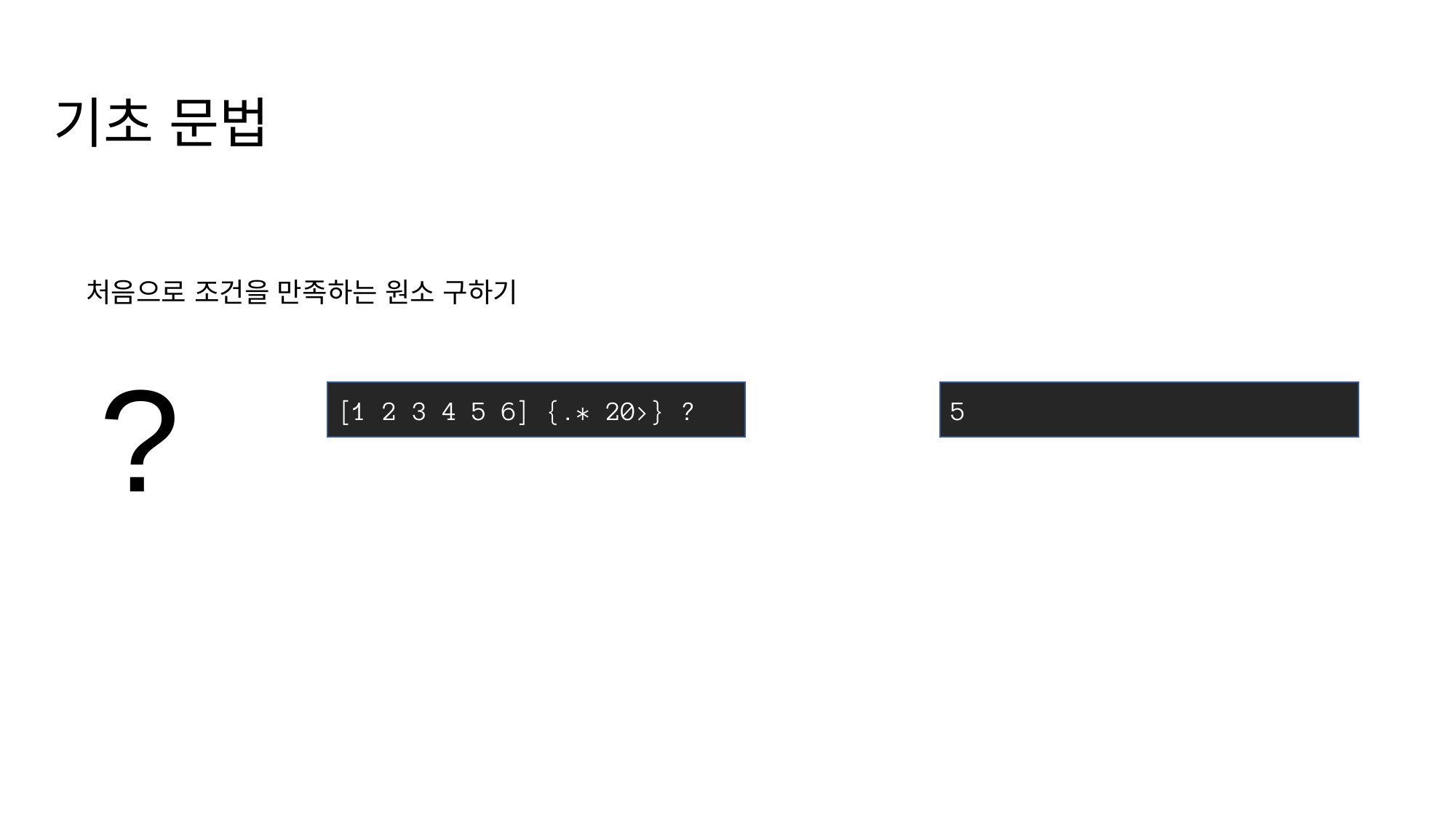

기초 문법
?
처음으로 조건을 만족하는 원소 구하기
[1 2 3 4 5 6] {.* 20>} ?
5